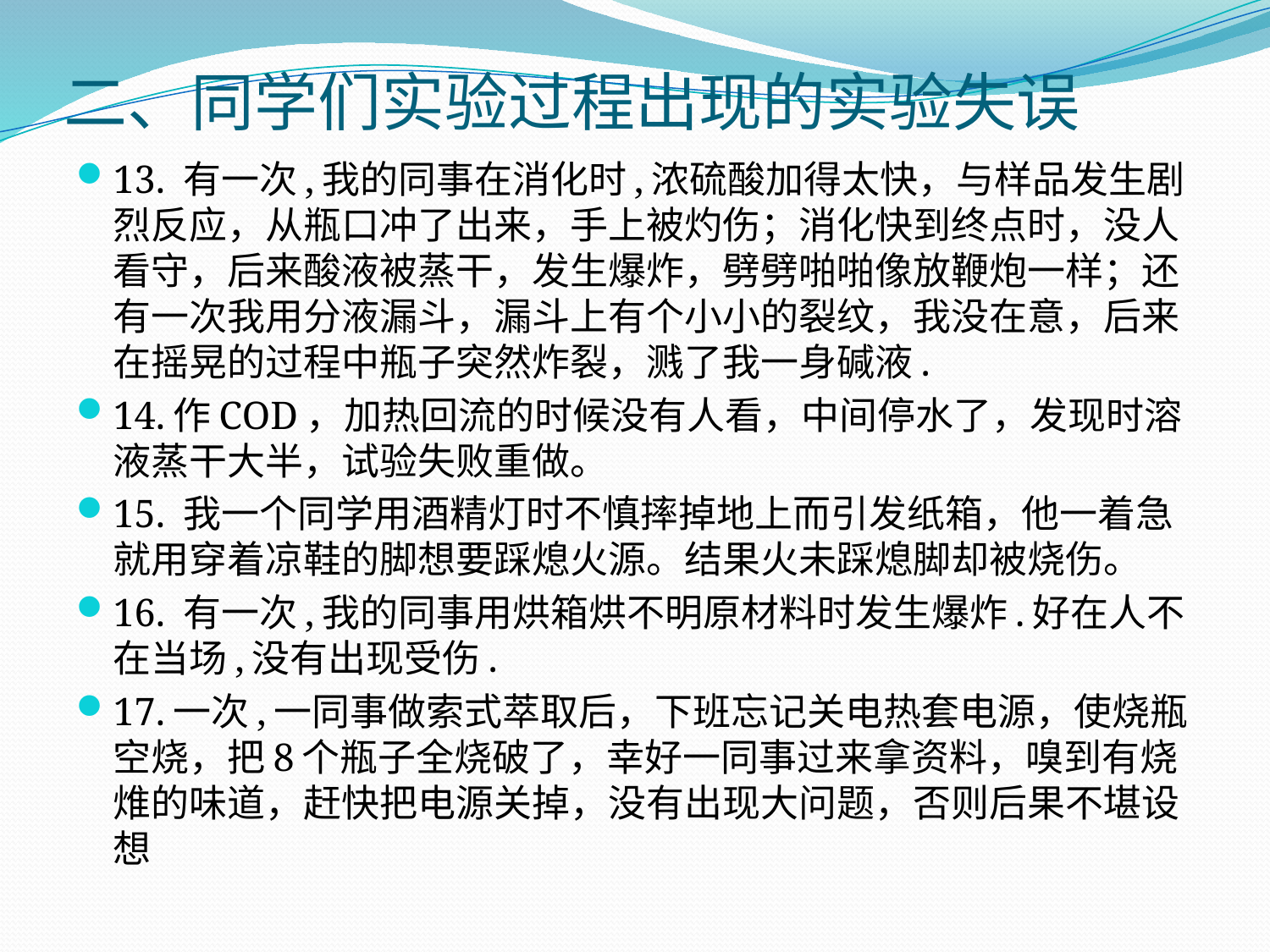

# 二、同学们实验过程出现的实验失误
13. 有一次,我的同事在消化时,浓硫酸加得太快，与样品发生剧烈反应，从瓶口冲了出来，手上被灼伤；消化快到终点时，没人看守，后来酸液被蒸干，发生爆炸，劈劈啪啪像放鞭炮一样；还有一次我用分液漏斗，漏斗上有个小小的裂纹，我没在意，后来在摇晃的过程中瓶子突然炸裂，溅了我一身碱液.
14.作COD，加热回流的时候没有人看，中间停水了，发现时溶液蒸干大半，试验失败重做。
15. 我一个同学用酒精灯时不慎摔掉地上而引发纸箱，他一着急就用穿着凉鞋的脚想要踩熄火源。结果火未踩熄脚却被烧伤。
16. 有一次,我的同事用烘箱烘不明原材料时发生爆炸.好在人不在当场,没有出现受伤.
17.一次,一同事做索式萃取后，下班忘记关电热套电源，使烧瓶空烧，把8个瓶子全烧破了，幸好一同事过来拿资料，嗅到有烧焳的味道，赶快把电源关掉，没有出现大问题，否则后果不堪设想